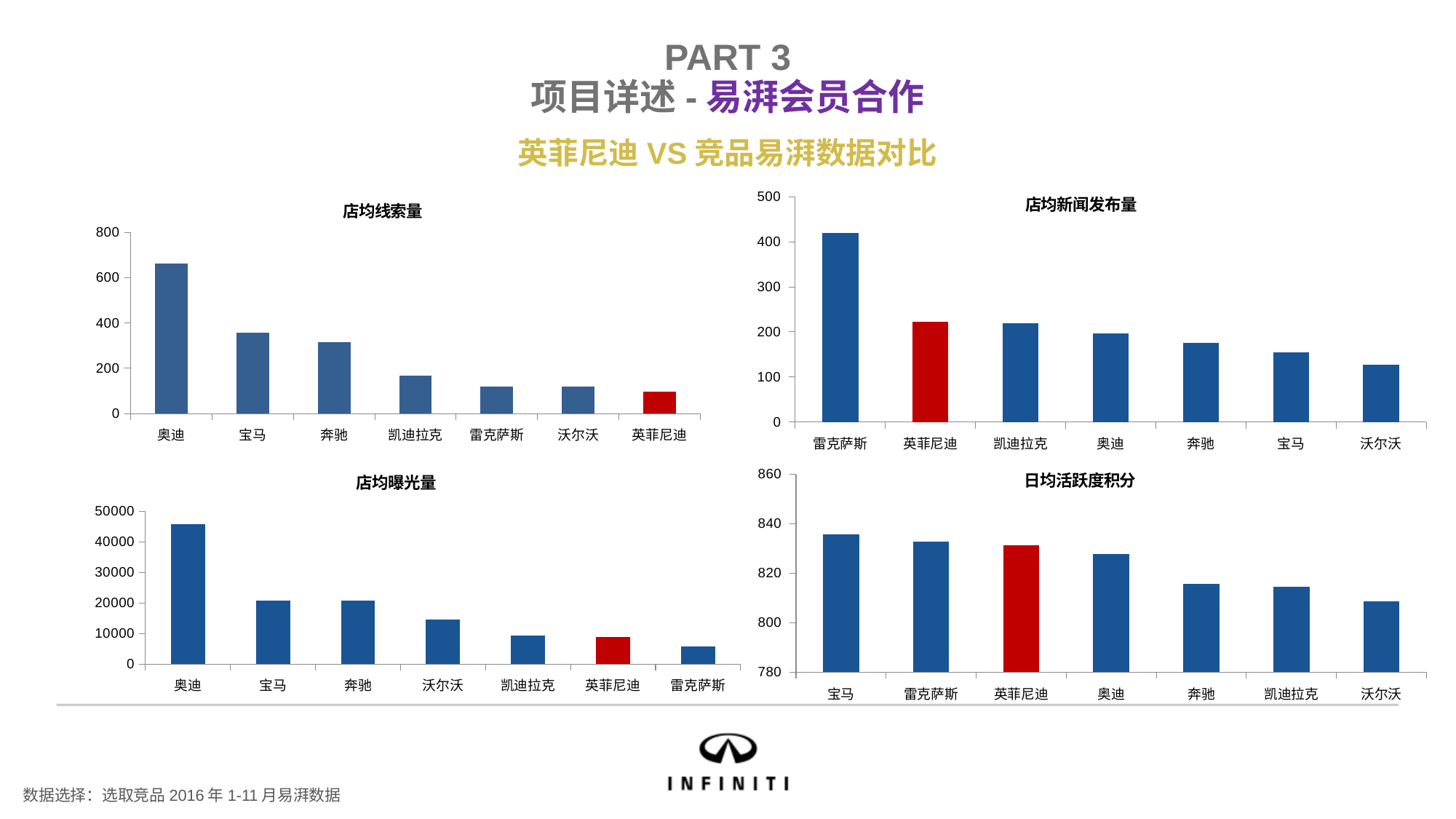

PART 3
项目详述-易湃会员合作
英菲尼迪VS竞品易湃数据对比

### Chart: 店均新闻发布量

| Category | 操作量 |
|---|---|
| 雷克萨斯 | 419.966493356441 |
| 英菲尼迪 | 222.950631458094 |
| 凯迪拉克 | 218.578725961538 |
| 奥迪 | 197.470058532193 |
| 奔驰 | 175.609383100052 |
| 宝马 | 154.428143712575 |
| 沃尔沃 | 126.952811893988 |

### Chart:

| Category | 店均线索量 |
|---|---|
| 奥迪 | 662.098604232328 |
| 宝马 | 357.923902195609 |
| 奔驰 | 316.721358216692 |
| 凯迪拉克 | 167.189302884615 |
| 雷克萨斯 | 119.656268053148 |
| 沃尔沃 | 118.035552682611 |
| 英菲尼迪 | 95.5786452353616 |

### Chart:

| Category | 日均活跃度积分 |
|---|---|
| 宝马 | 835.879599135063 |
| 雷克萨斯 | 832.902849990372 |
| 英菲尼迪 | 831.401301186376 |
| 奥迪 | 827.900097553655 |
| 奔驰 | 815.579307067566 |
| 凯迪拉克 | 814.505388621795 |
| 沃尔沃 | 808.637578108167 |

### Chart:

| Category | 店均曝光量 |
|---|---|
| 奥迪 | 45750.0754164791 |
| 宝马 | 20872.0319361277 |
| 奔驰 | 20649.743131156 |
| 沃尔沃 | 14506.0297349709 |
| 凯迪拉克 | 9235.8233173077 |
| 英菲尼迪 | 8781.59586681975 |
| 雷克萨斯 | 5750.4552281918 |
数据选择：选取竞品2016年1-11月易湃数据